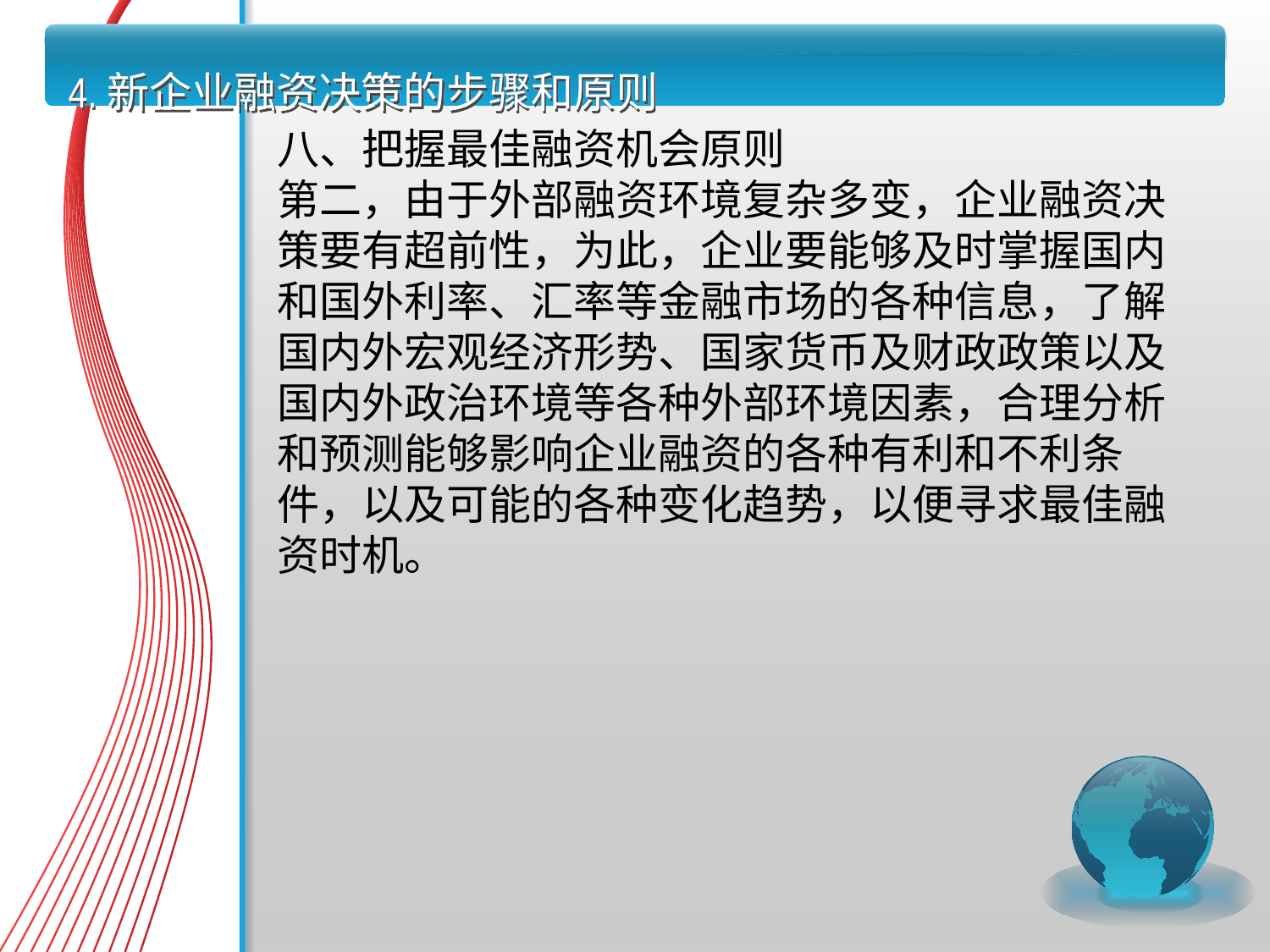

# 4.新企业融资决策的步骤和原则
八、把握最佳融资机会原则
第二，由于外部融资环境复杂多变，企业融资决策要有超前性，为此，企业要能够及时掌握国内和国外利率、汇率等金融市场的各种信息，了解国内外宏观经济形势、国家货币及财政政策以及国内外政治环境等各种外部环境因素，合理分析和预测能够影响企业融资的各种有利和不利条件，以及可能的各种变化趋势，以便寻求最佳融资时机。